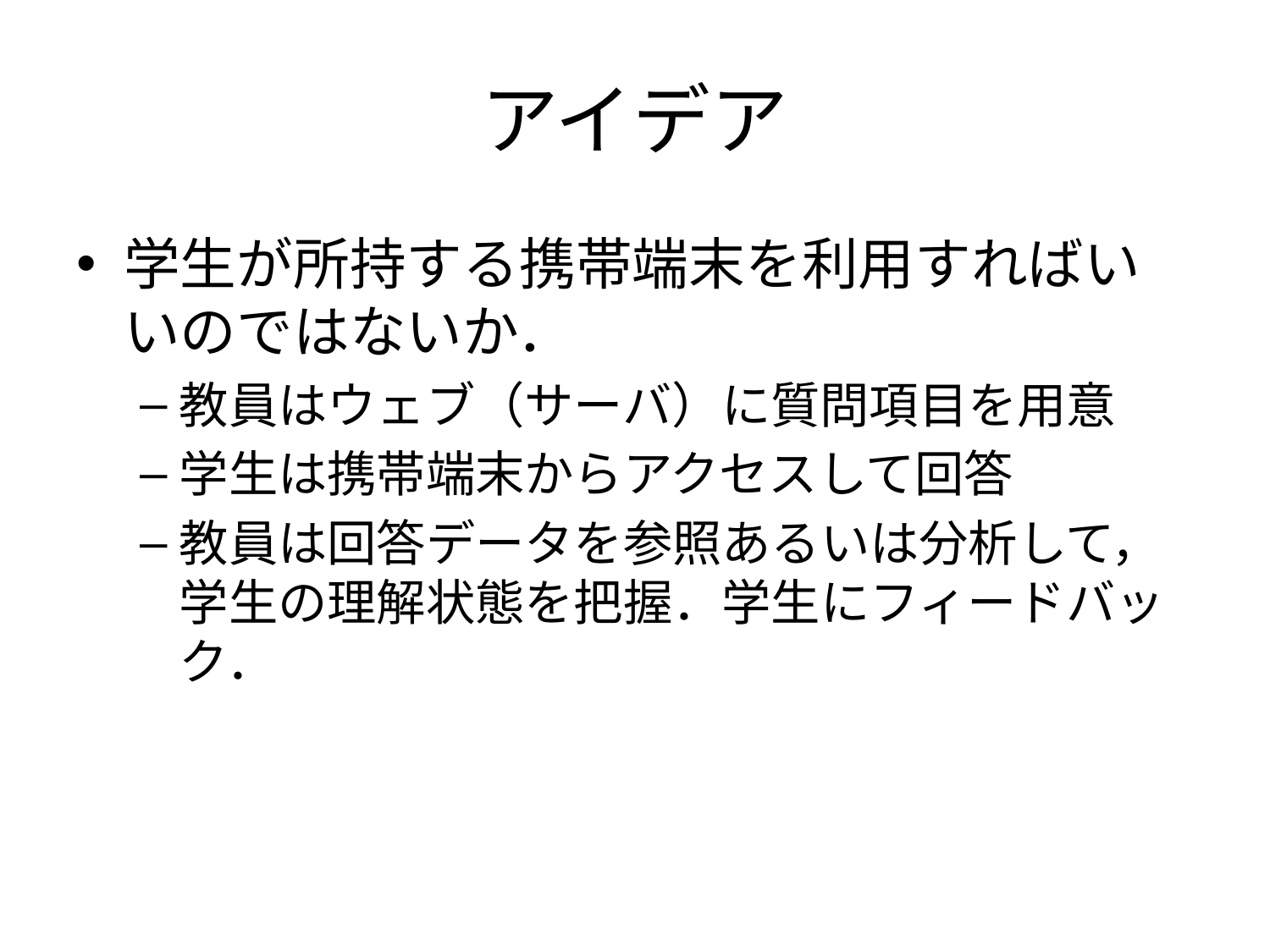

# アイデア
学生が所持する携帯端末を利用すればいいのではないか．
教員はウェブ（サーバ）に質問項目を用意
学生は携帯端末からアクセスして回答
教員は回答データを参照あるいは分析して，学生の理解状態を把握．学生にフィードバック．